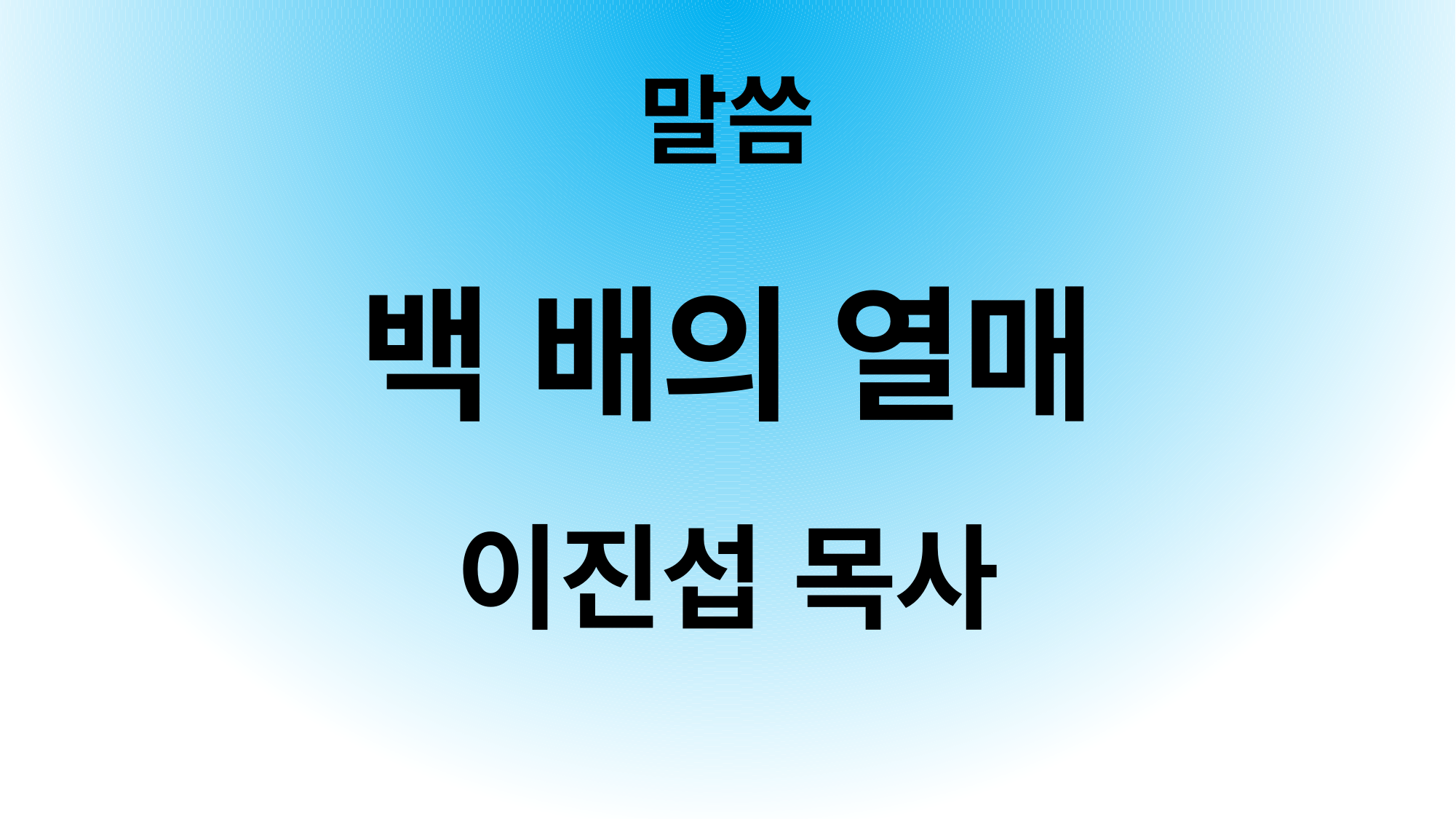

# 말씀 백 배의 열매 이진섭 목사